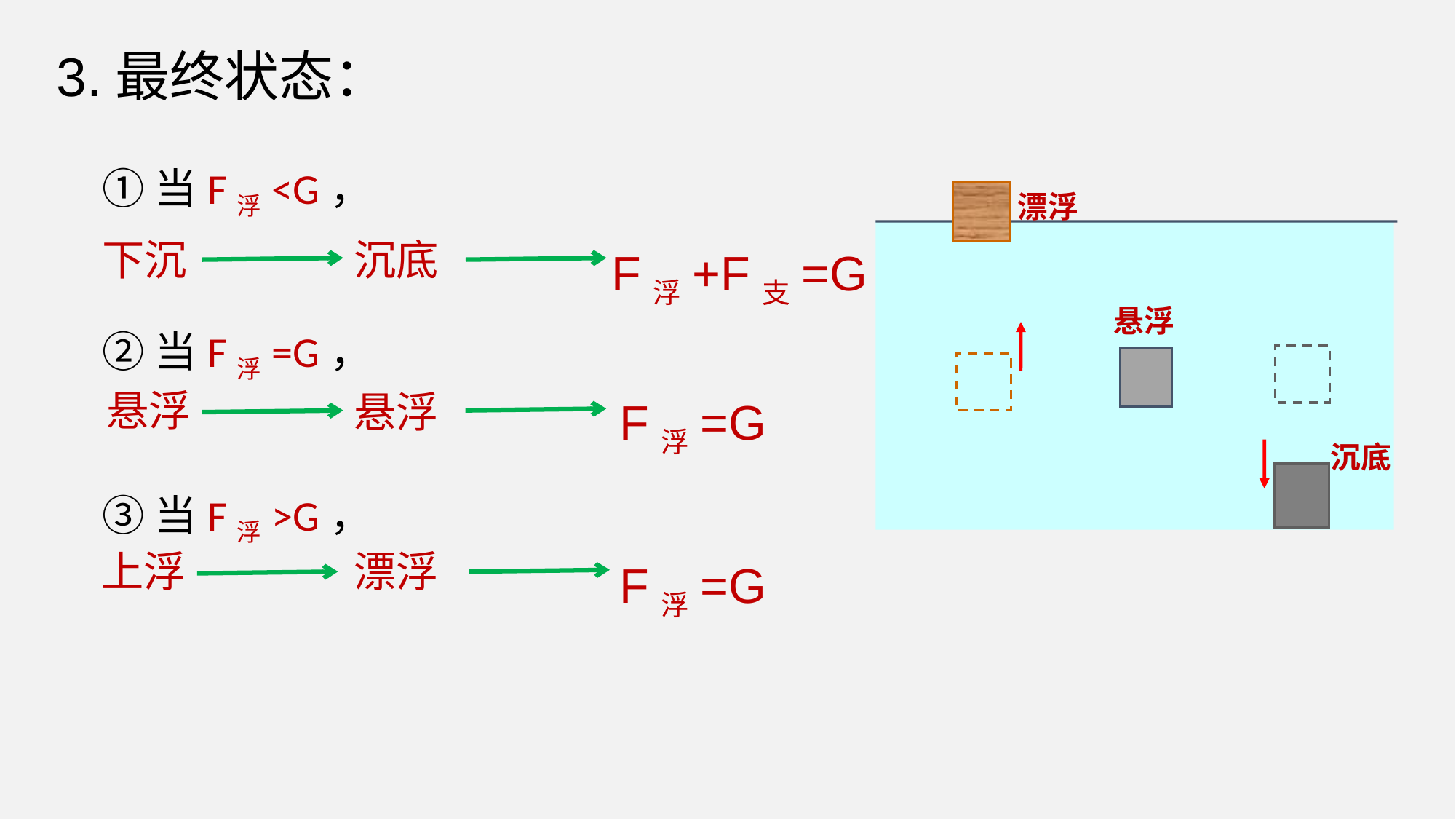

3.最终状态：
①当F浮<G，

②当F浮=G，

③当F浮>G，

漂浮

F浮+F支=G

下沉
沉底
悬浮
F浮=G
悬浮
悬浮
沉底

F浮=G
上浮
漂浮